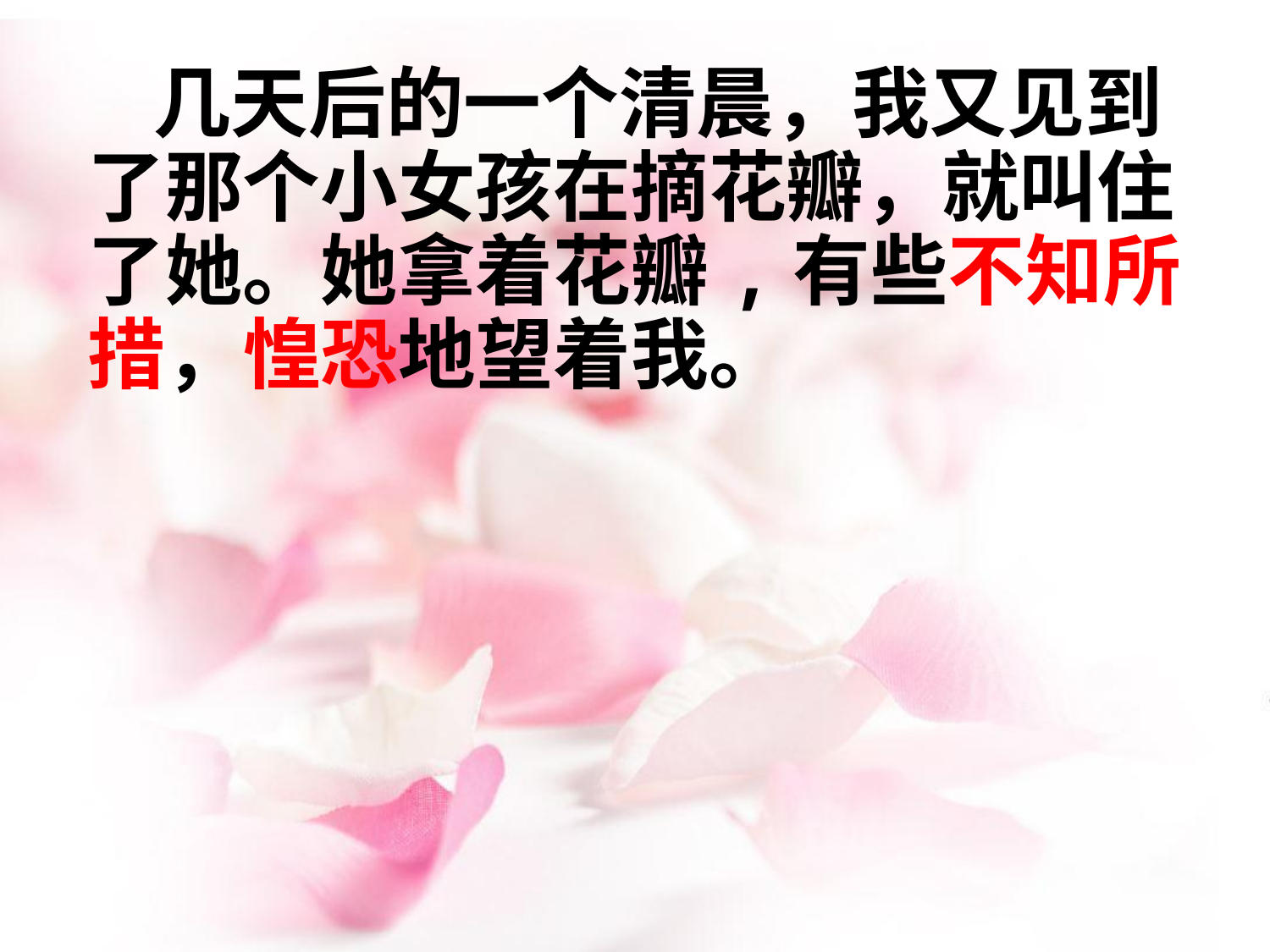

几天后的一个清晨，我又见到了那个小女孩在摘花瓣，就叫住了她。她拿着花瓣,有些不知所措，惶恐地望着我。